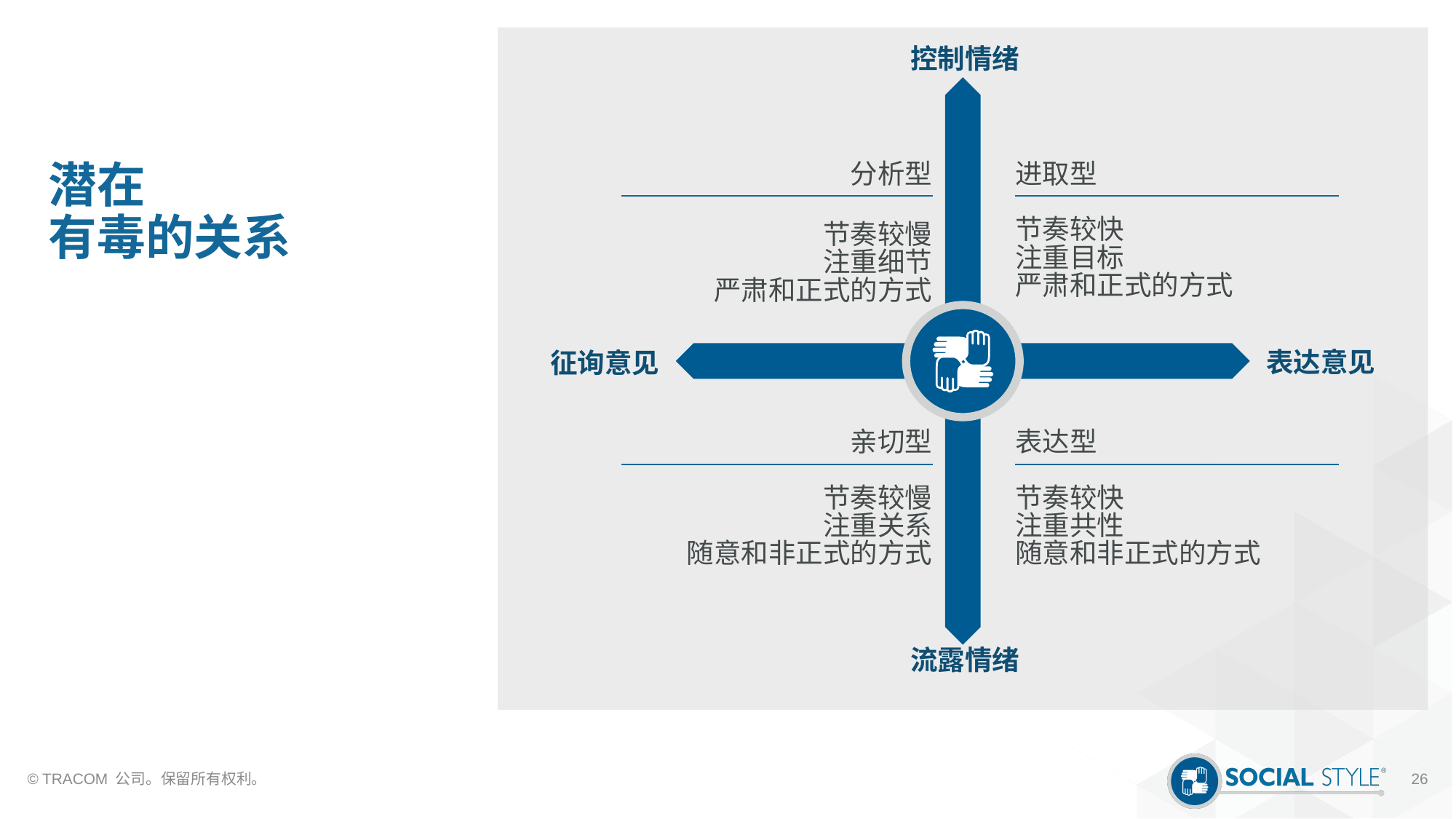

# 潜在 有毒的关系

控制情绪

分析型
节奏较慢
注重细节
严肃和正式的方式

进取型

节奏较快
注重目标
严肃和正式的方式
表达意见
征询意见
亲切型

节奏较慢
注重关系
随意和非正式的方式

表达型

节奏较快
注重共性
随意和非正式的方式
流露情绪
© TRACOM 公司。保留所有权利。
26